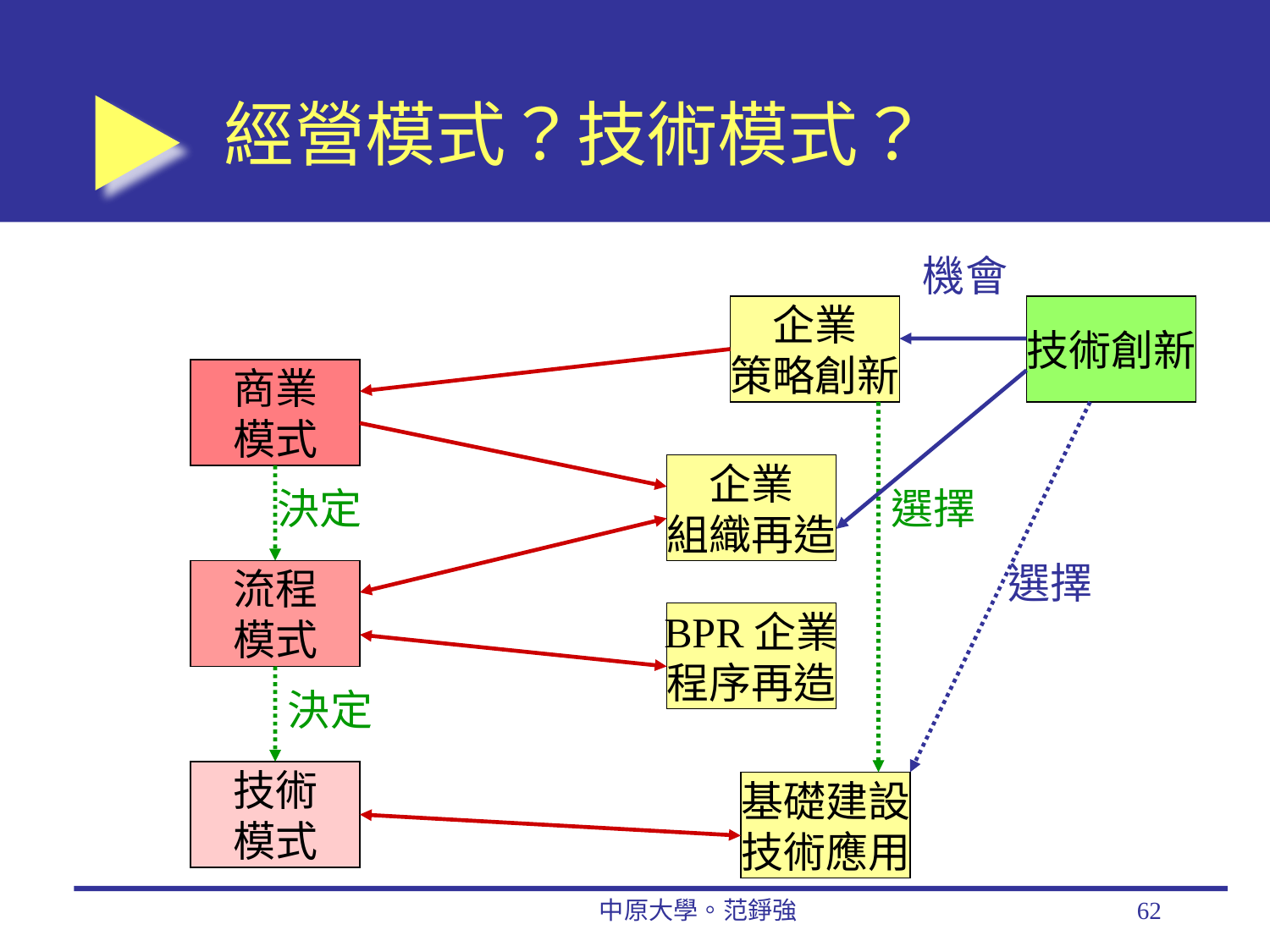

# 經營模式？技術模式？
機會
企業
策略創新
技術創新

商業
模式

企業
組織再造

決定
選擇

選擇
流程
模式
BPR企業
程序再造

決定
技術
模式
基礎建設
技術應用

中原大學。范錚強
62